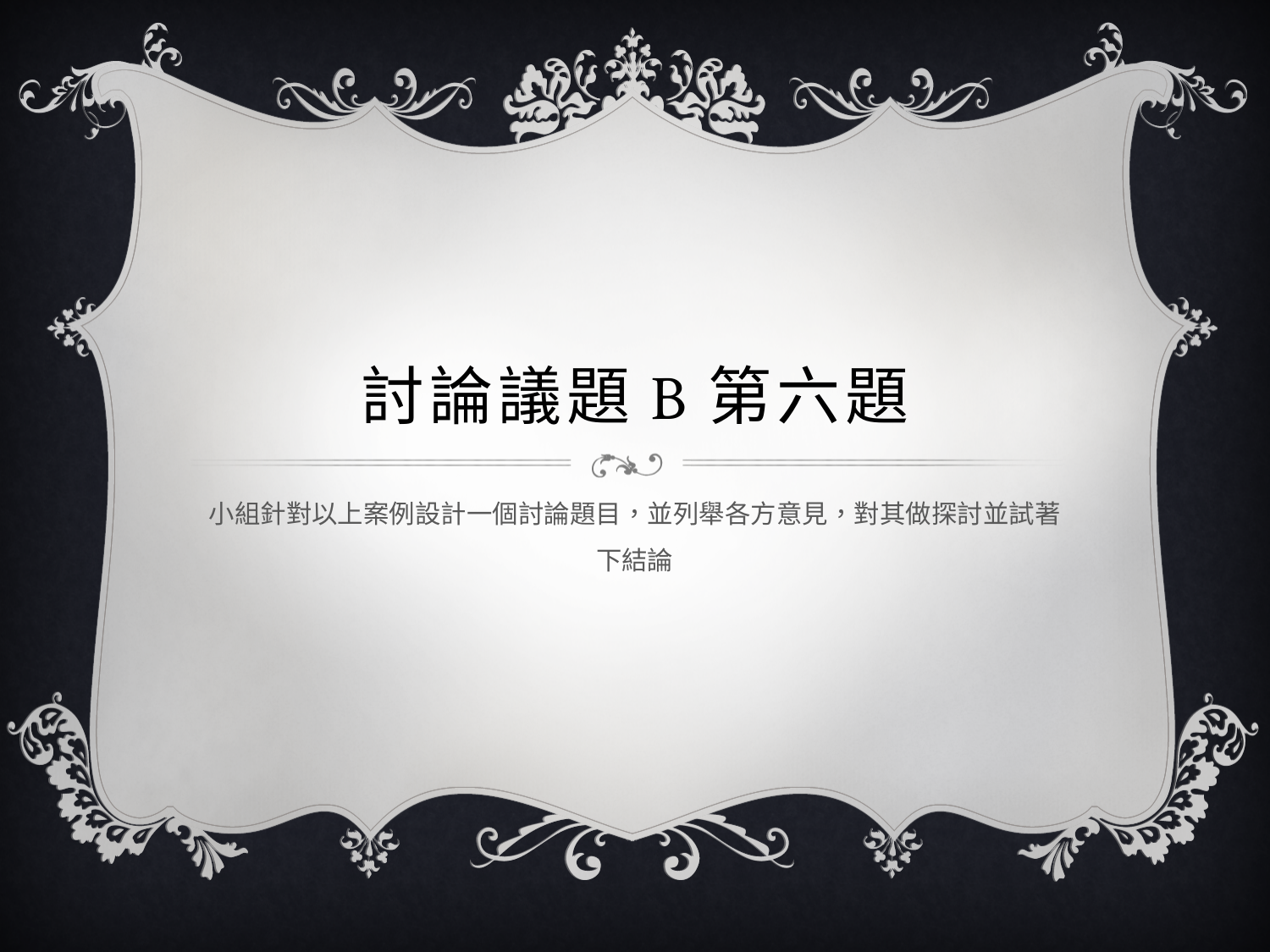

# 討論議題B第六題
小組針對以上案例設計一個討論題目，並列舉各方意見，對其做探討並試著下結論